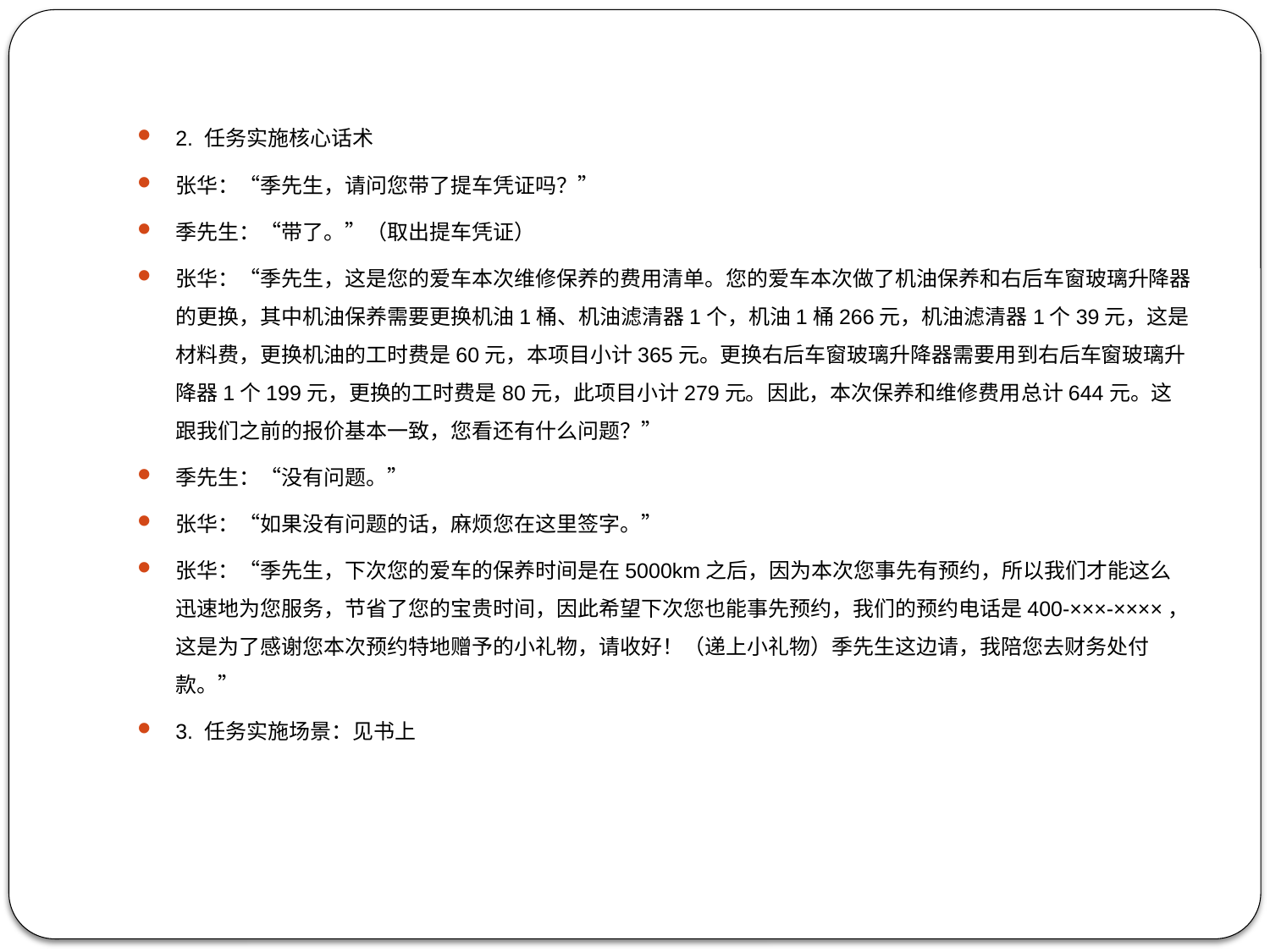

2. 任务实施核心话术
张华：“季先生，请问您带了提车凭证吗？”
季先生：“带了。”（取出提车凭证）
张华：“季先生，这是您的爱车本次维修保养的费用清单。您的爱车本次做了机油保养和右后车窗玻璃升降器的更换，其中机油保养需要更换机油1桶、机油滤清器1个，机油1桶266元，机油滤清器1个39元，这是材料费，更换机油的工时费是60元，本项目小计365元。更换右后车窗玻璃升降器需要用到右后车窗玻璃升降器1个199元，更换的工时费是80元，此项目小计279元。因此，本次保养和维修费用总计644元。这跟我们之前的报价基本一致，您看还有什么问题？”
季先生：“没有问题。”
张华：“如果没有问题的话，麻烦您在这里签字。”
张华：“季先生，下次您的爱车的保养时间是在5000km之后，因为本次您事先有预约，所以我们才能这么迅速地为您服务，节省了您的宝贵时间，因此希望下次您也能事先预约，我们的预约电话是400-×××-××××，这是为了感谢您本次预约特地赠予的小礼物，请收好！（递上小礼物）季先生这边请，我陪您去财务处付款。”
3. 任务实施场景：见书上